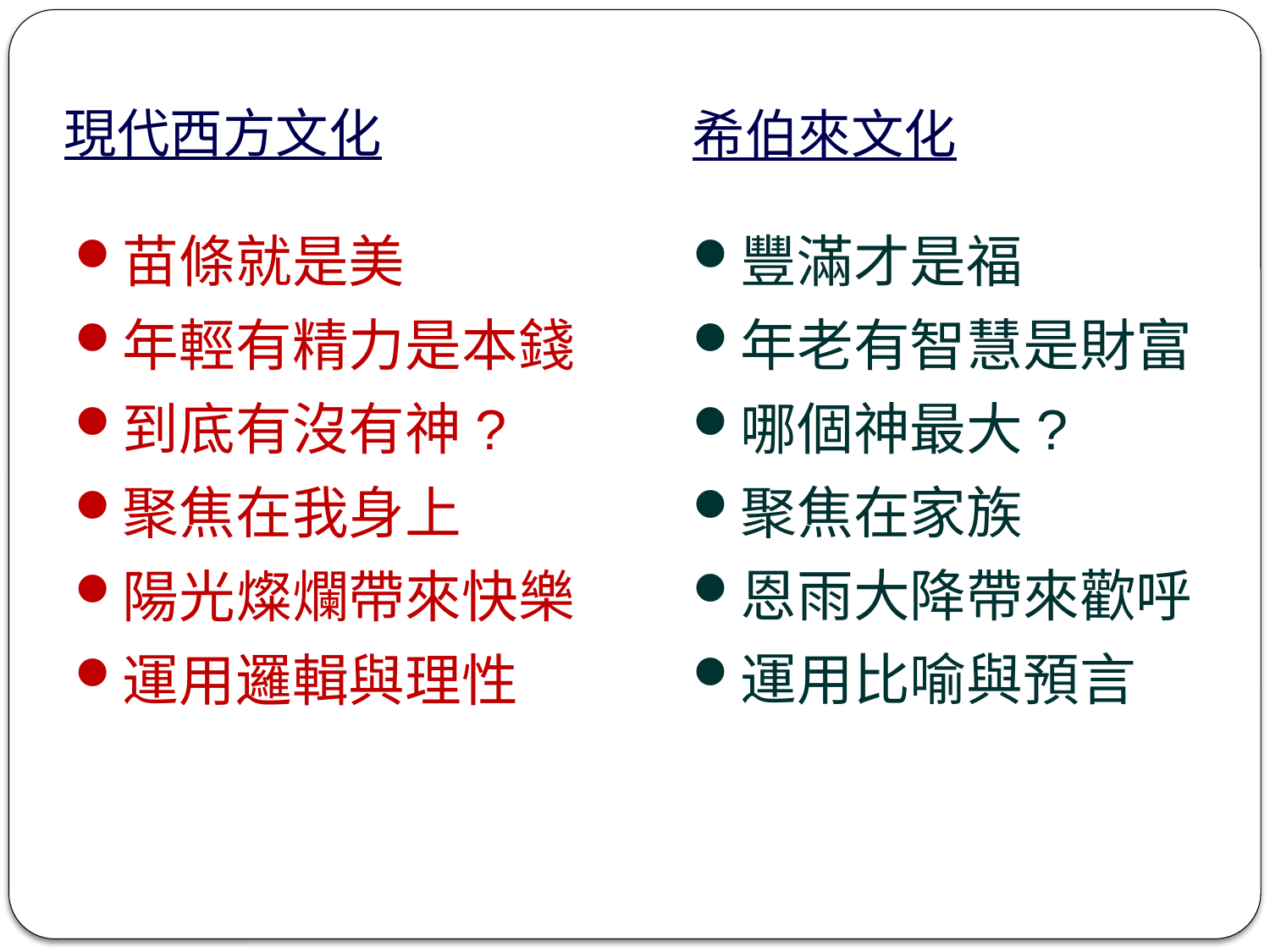

現代西方文化
希伯來文化
苗條就是美
年輕有精力是本錢
到底有沒有神?
聚焦在我身上
陽光燦爛帶來快樂
運用邏輯與理性
豐滿才是福
年老有智慧是財富
哪個神最大?
聚焦在家族
恩雨大降帶來歡呼
運用比喻與預言